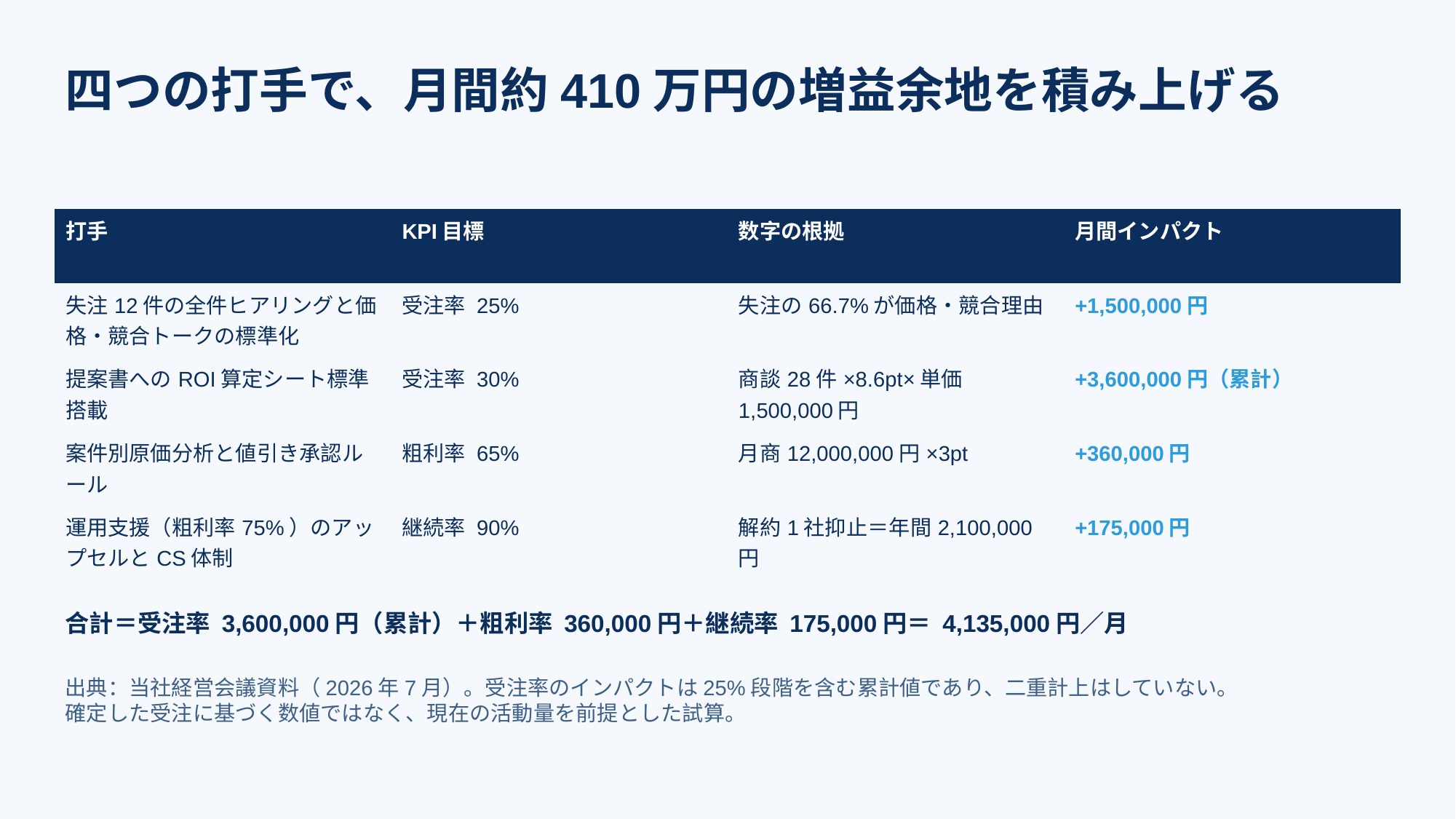

四つの打手で、月間約410万円の増益余地を積み上げる
| 打手 | KPI目標 | 数字の根拠 | 月間インパクト |
| --- | --- | --- | --- |
| 失注12件の全件ヒアリングと価格・競合トークの標準化 | 受注率 25% | 失注の66.7%が価格・競合理由 | +1,500,000円 |
| 提案書へのROI算定シート標準搭載 | 受注率 30% | 商談28件×8.6pt×単価1,500,000円 | +3,600,000円（累計） |
| 案件別原価分析と値引き承認ルール | 粗利率 65% | 月商12,000,000円×3pt | +360,000円 |
| 運用支援（粗利率75%）のアップセルとCS体制 | 継続率 90% | 解約1社抑止＝年間2,100,000円 | +175,000円 |
合計＝受注率 3,600,000円（累計）＋粗利率 360,000円＋継続率 175,000円＝ 4,135,000円／月
出典：当社経営会議資料（2026年7月）。受注率のインパクトは25%段階を含む累計値であり、二重計上はしていない。
確定した受注に基づく数値ではなく、現在の活動量を前提とした試算。